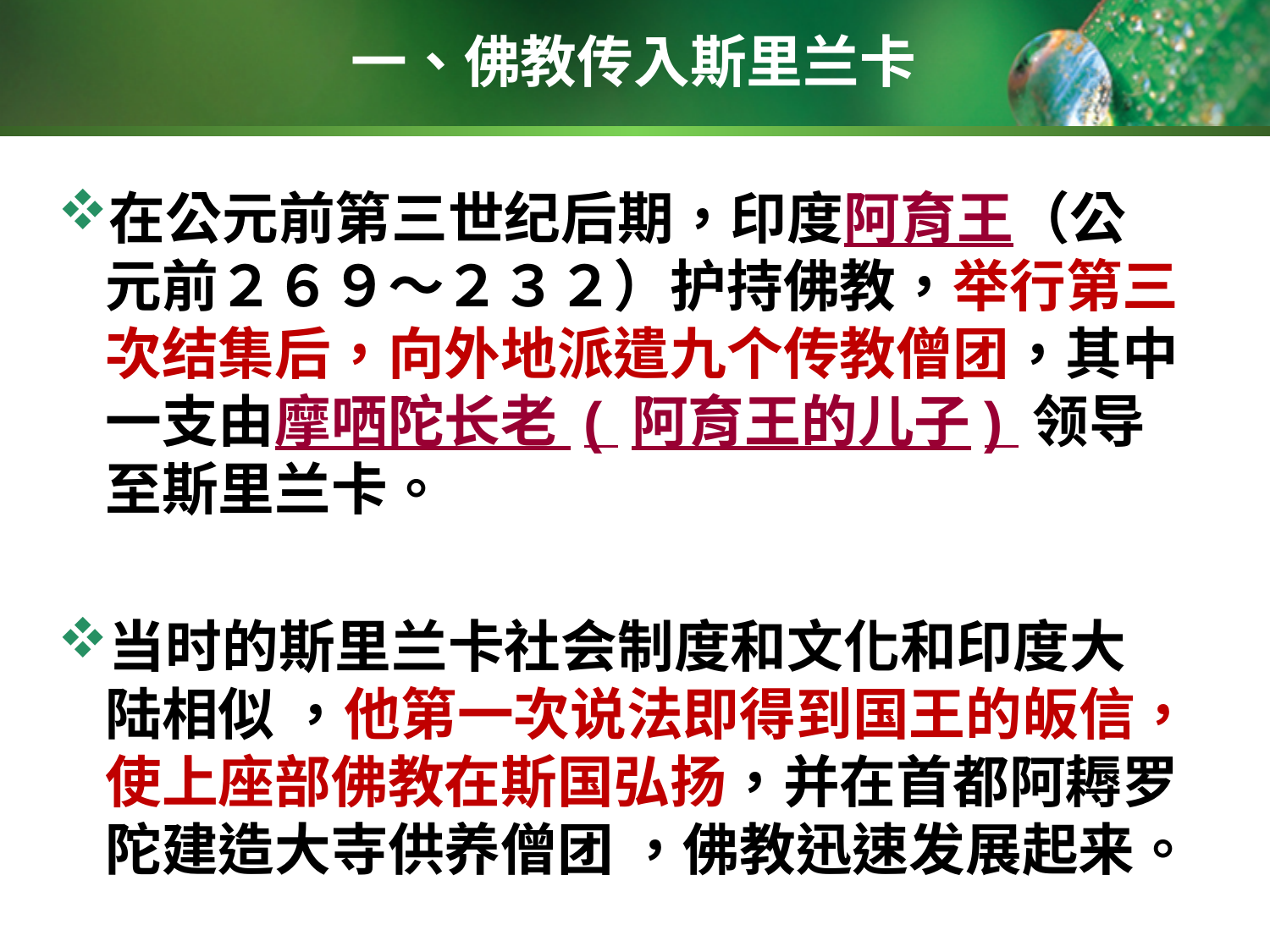

# 一、佛教传入斯里兰卡
在公元前第三世纪后期，印度阿育王（公元前２６９～２３２）护持佛教，举行第三次结集后，向外地派遣九个传教僧团，其中一支由摩哂陀长老 ( 阿育王的儿子) 领导至斯里兰卡。

当时的斯里兰卡社会制度和文化和印度大陆相似 ，他第一次说法即得到国王的皈信，使上座部佛教在斯国弘扬，并在首都阿耨罗陀建造大寺供养僧团 ，佛教迅速发展起来。